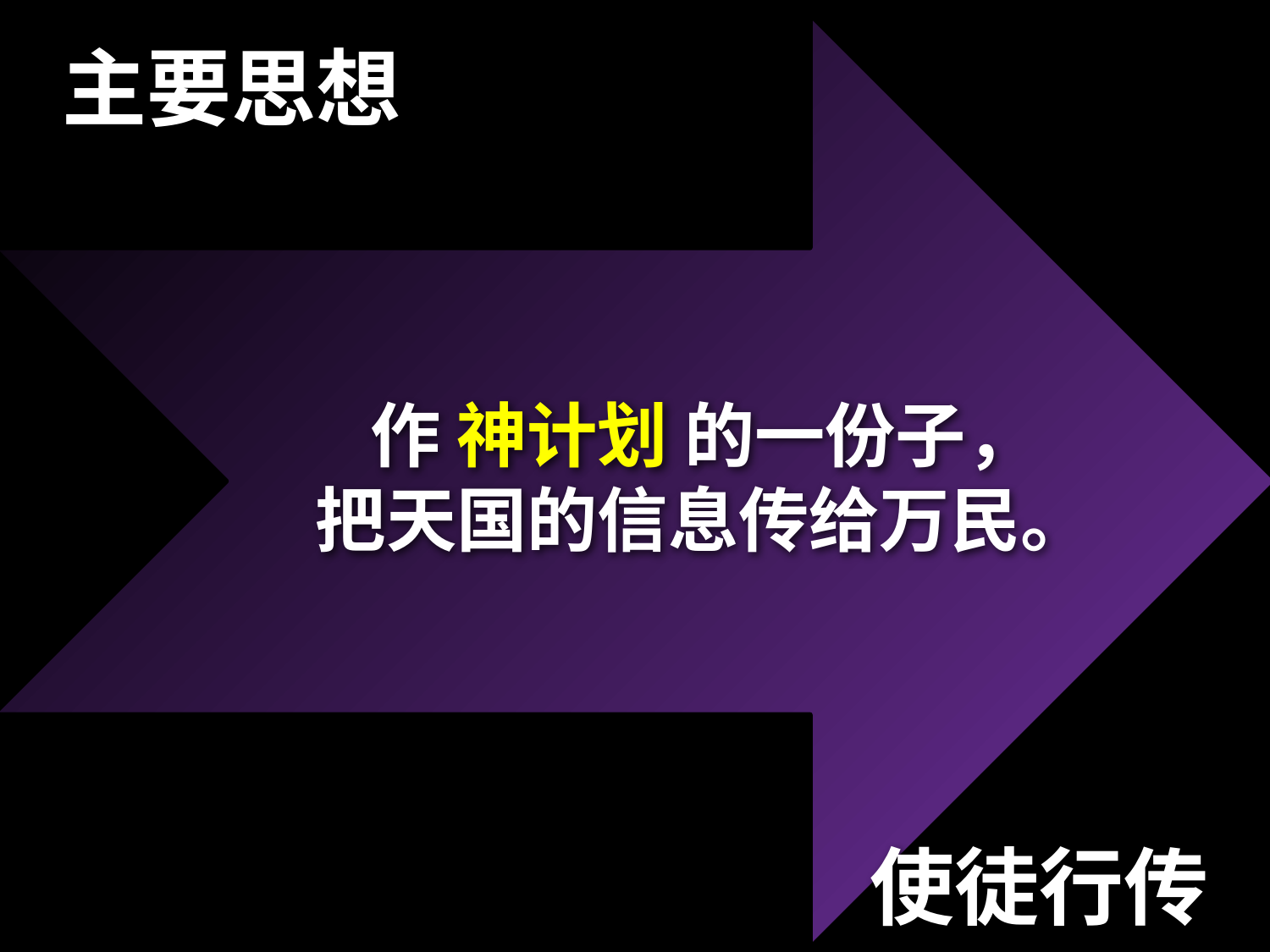

# 主要思想
作 神计划 的一份子，
把天国的信息传给万民。
使徒行传